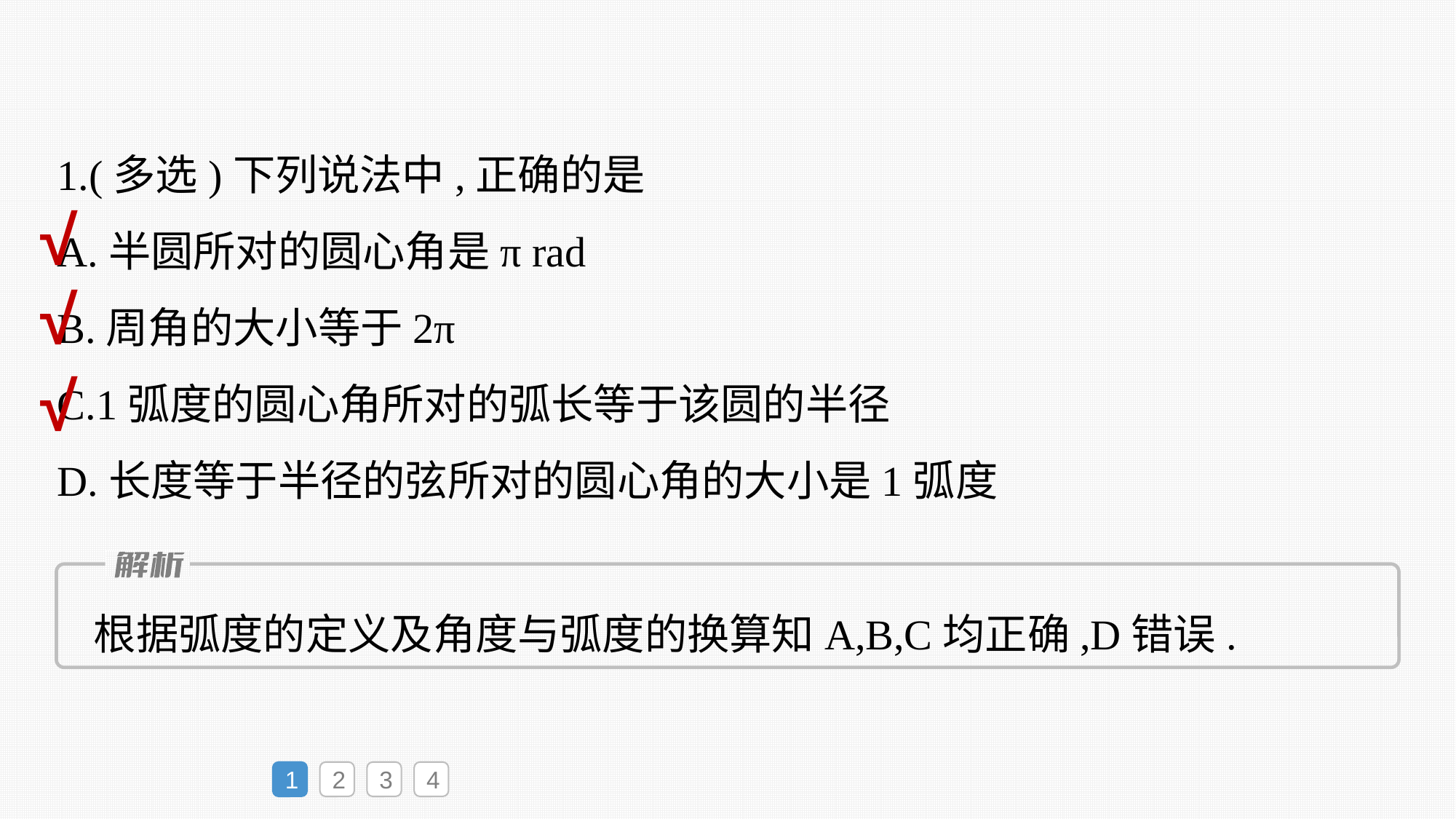

1.(多选)下列说法中,正确的是
A.半圆所对的圆心角是π rad
B.周角的大小等于2π
C.1弧度的圆心角所对的弧长等于该圆的半径
D.长度等于半径的弦所对的圆心角的大小是1弧度
√
√
√

根据弧度的定义及角度与弧度的换算知A,B,C均正确,D错误.
1
2
3
4